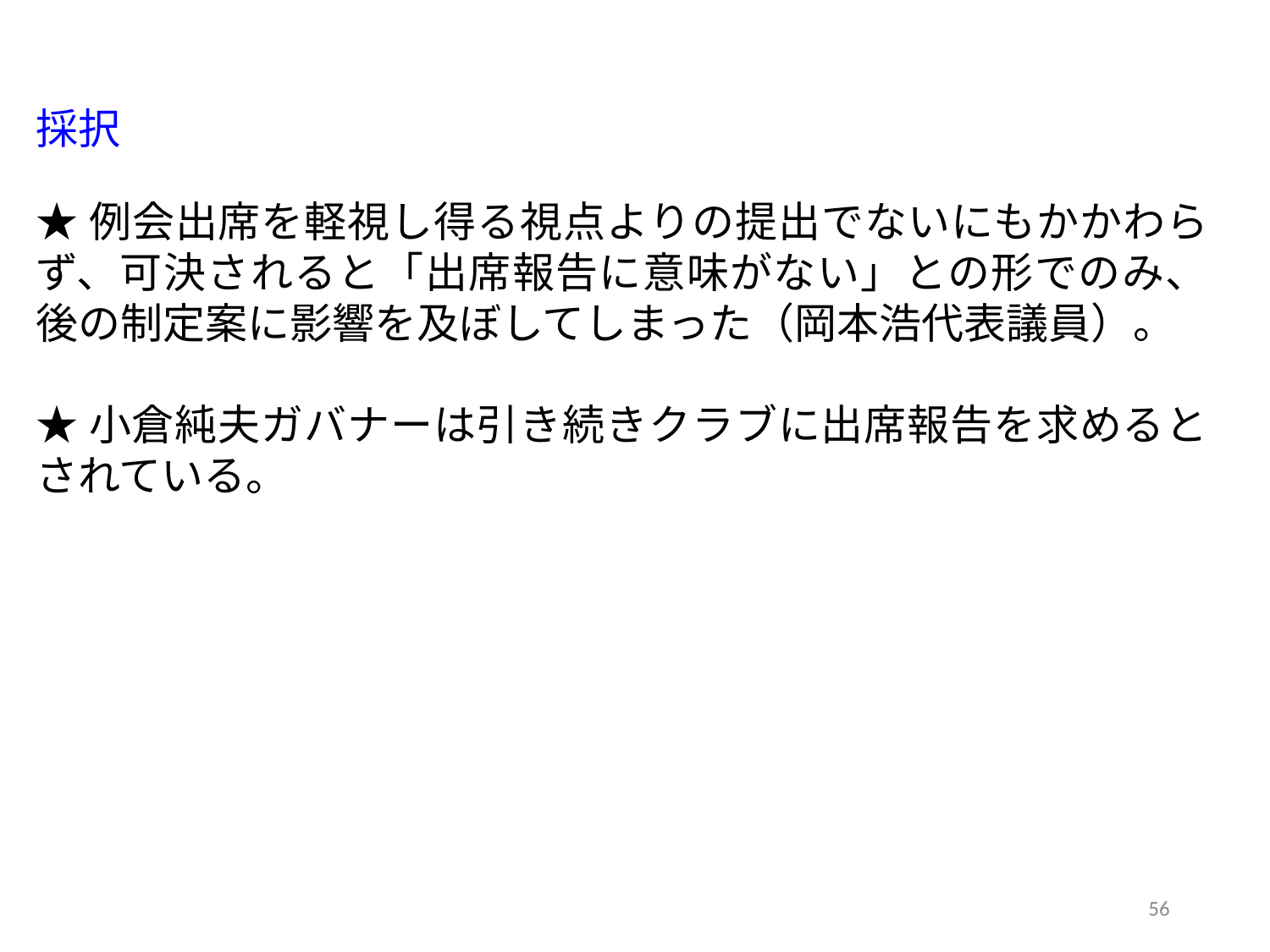

採択

★例会出席を軽視し得る視点よりの提出でないにもかかわらず、可決されると「出席報告に意味がない」との形でのみ、後の制定案に影響を及ぼしてしまった（岡本浩代表議員）。

★小倉純夫ガバナーは引き続きクラブに出席報告を求めるとされている。
56